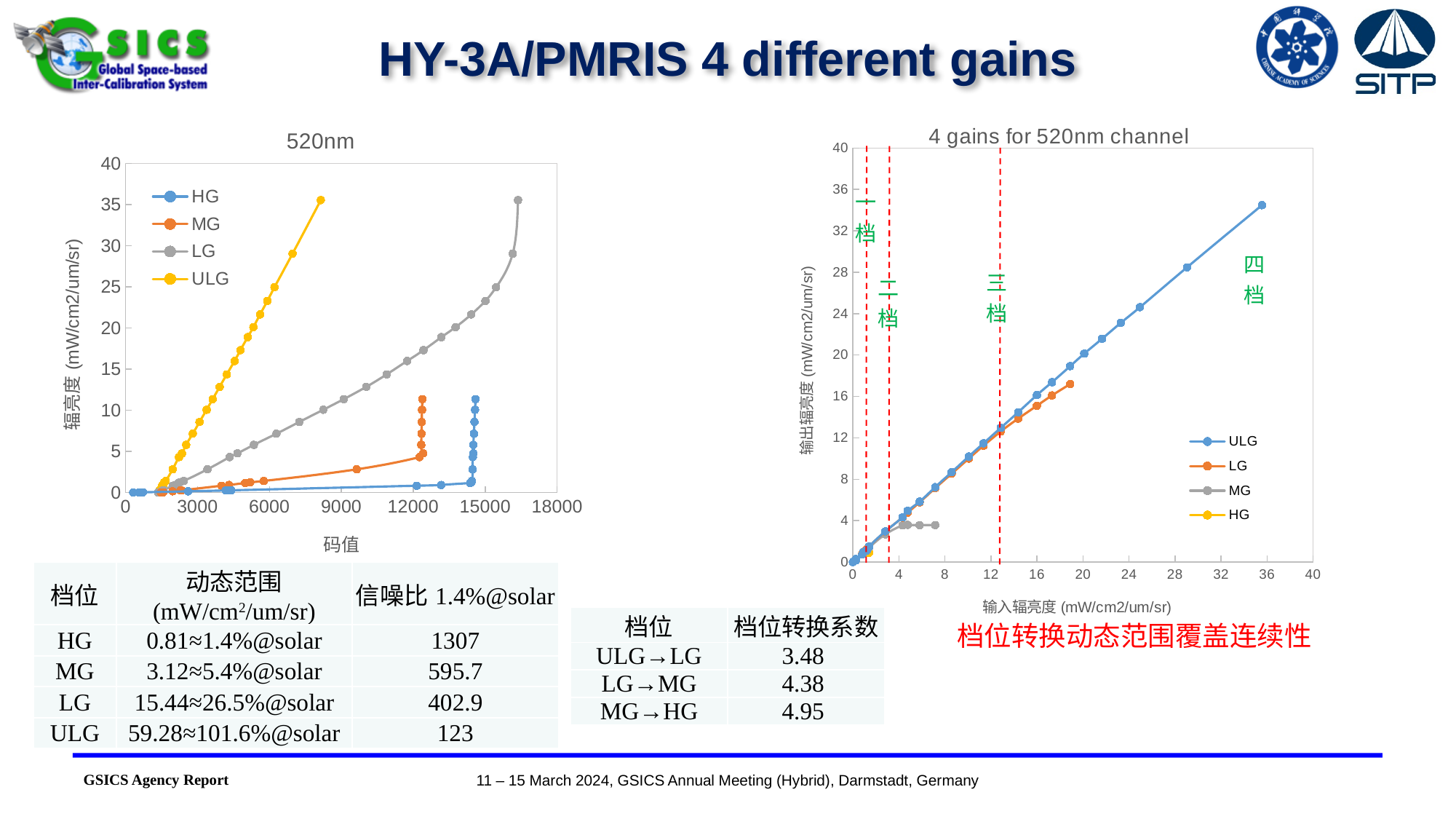

HY-3A/PMRIS 4 different gains

### Chart: 4 gains for 520nm channel

| Category | ULG | LG | MG | HG |
|---|---|---|---|---|

### Chart: 520nm

| Category | HG | MG | LG | ULG |
|---|---|---|---|---|
| 档位 | 动态范围 (mW/cm2/um/sr) | 信噪比1.4%@solar |
| --- | --- | --- |
| HG | 0.81≈1.4%@solar | 1307 |
| MG | 3.12≈5.4%@solar | 595.7 |
| LG | 15.44≈26.5%@solar | 402.9 |
| ULG | 59.28≈101.6%@solar | 123 |
| 档位 | 档位转换系数 |
| --- | --- |
| ULG→LG | 3.48 |
| LG→MG | 4.38 |
| MG→HG | 4.95 |
档位转换动态范围覆盖连续性